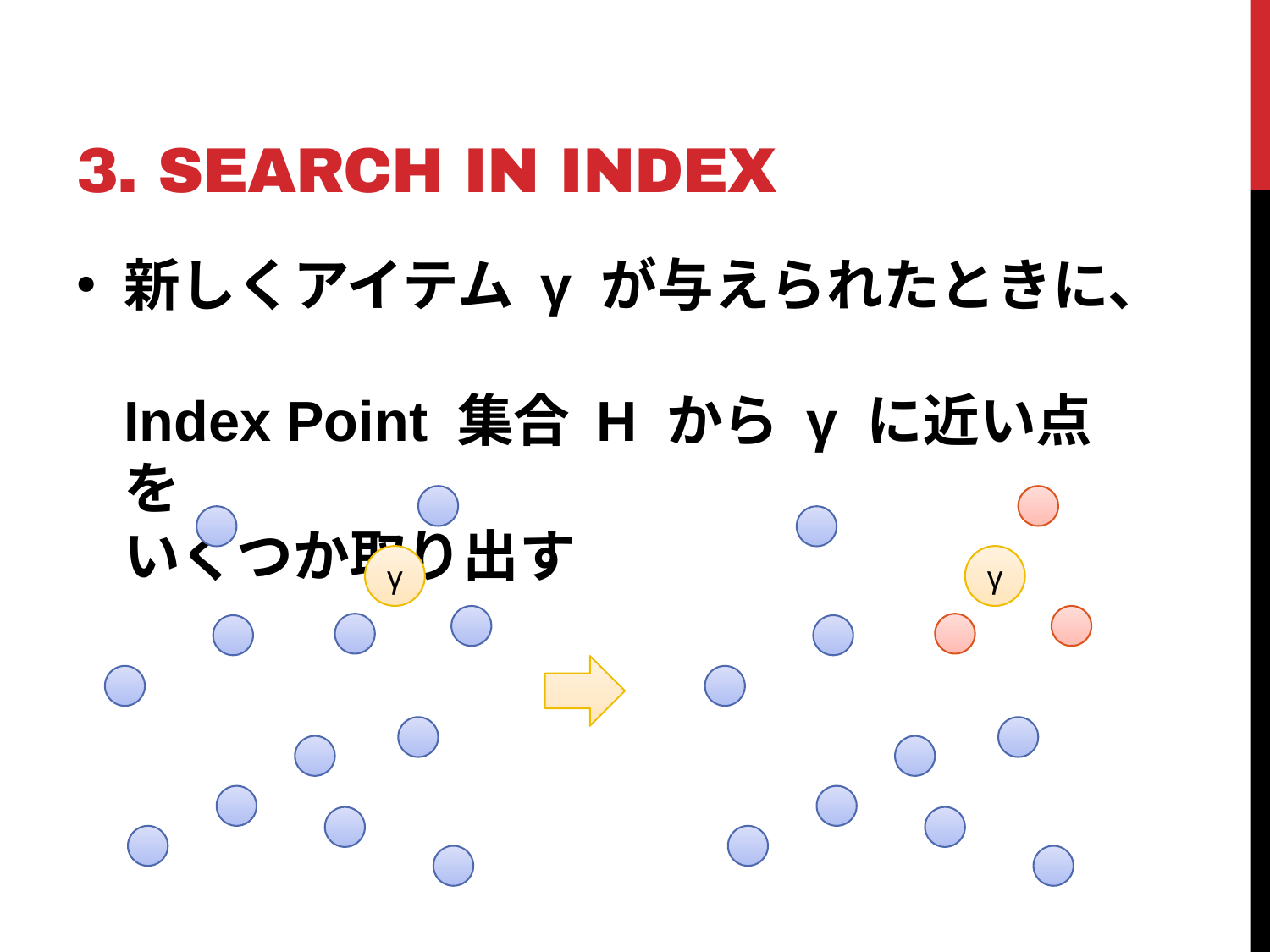

# 3. Search in Index
新しくアイテム γ が与えられたときに、
Index Point 集合 H から γ に近い点を
いくつか取り出す

γ
γ